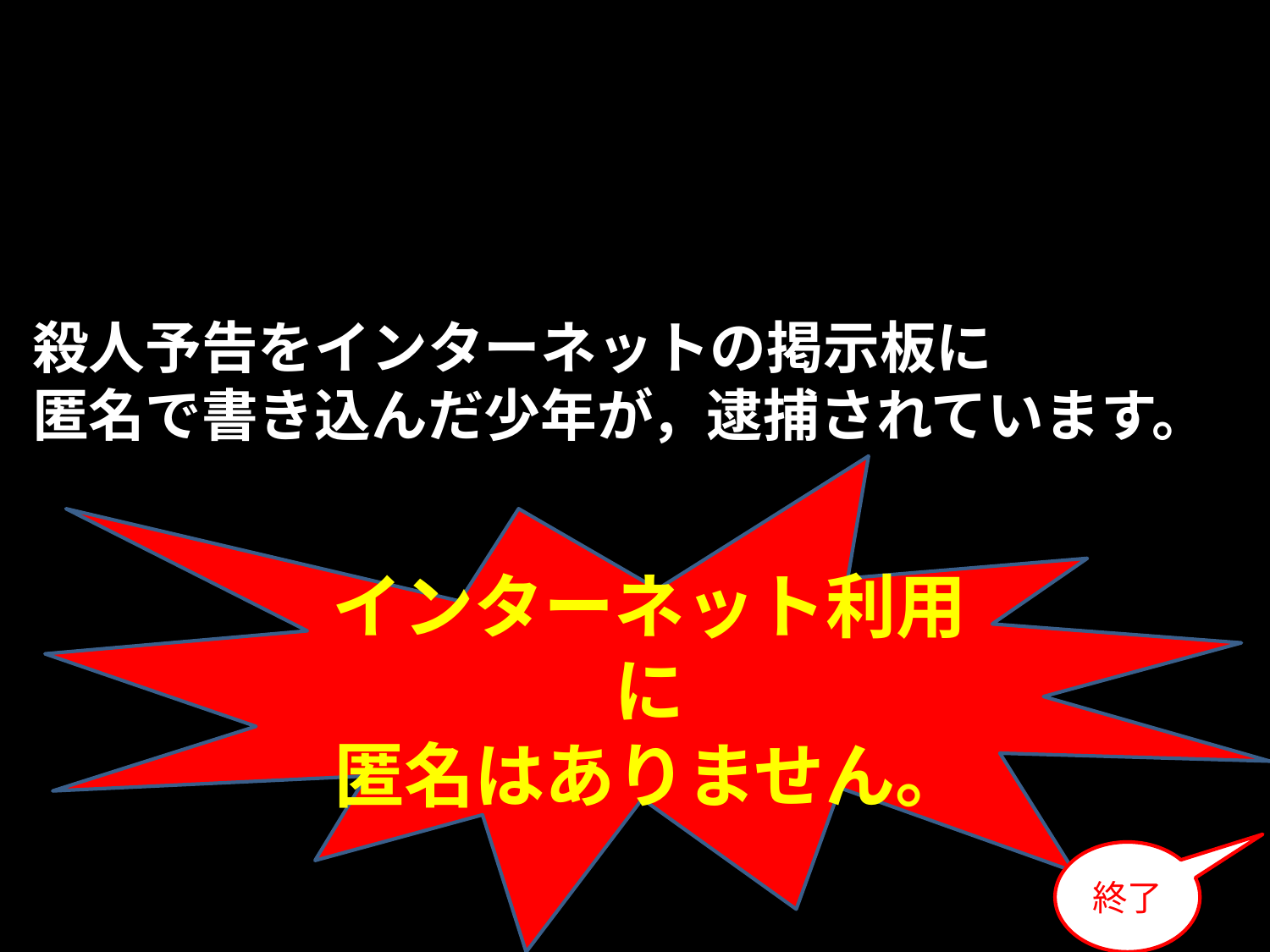

殺人予告をインターネットの掲示板に
匿名で書き込んだ少年が，逮捕されています。
インターネット利用に
匿名はありません。
終了